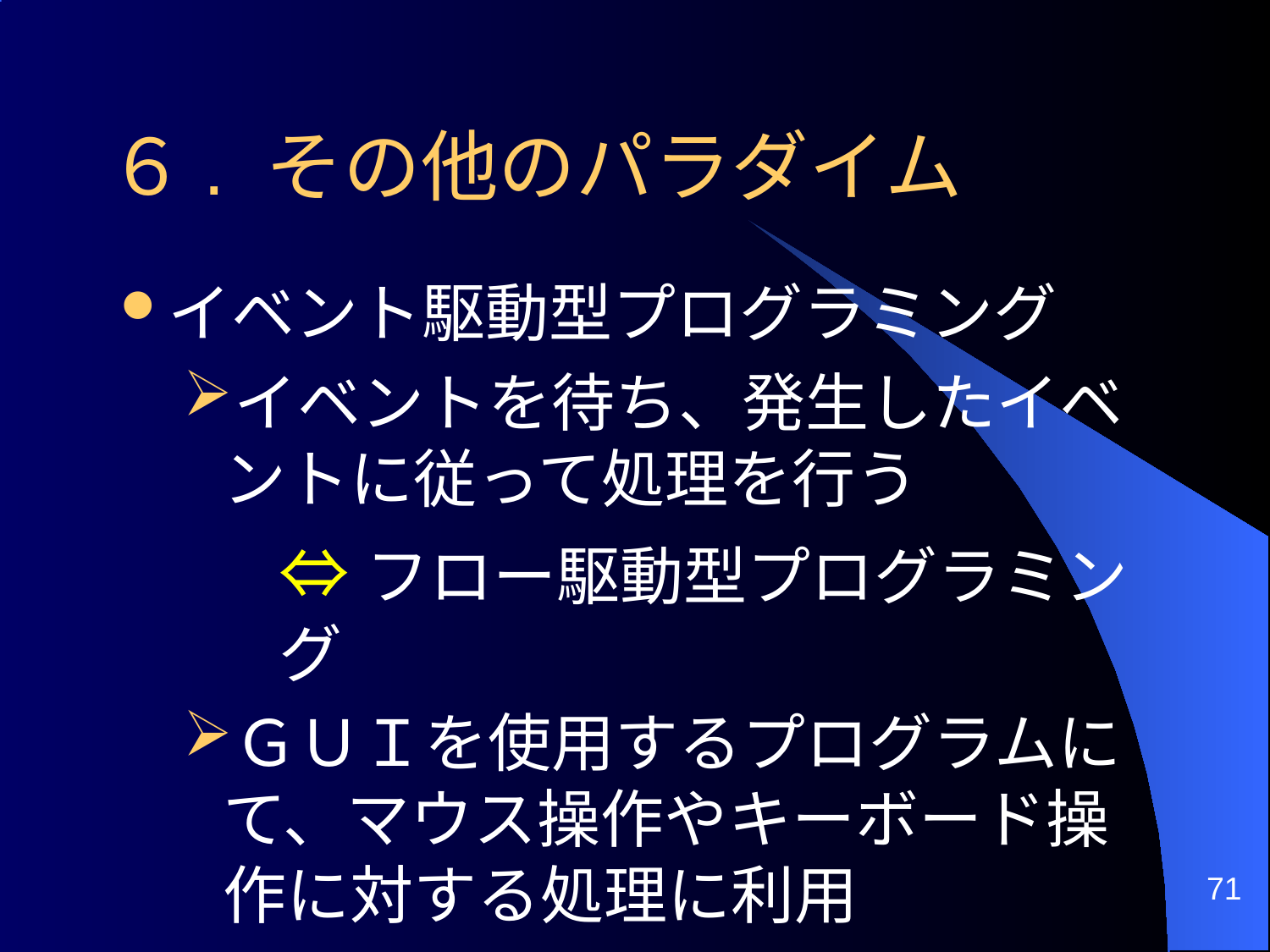

# ６. その他のパラダイム
イベント駆動型プログラミング
イベントを待ち、発生したイベントに従って処理を行う
	⇔フロー駆動型プログラミング
ＧＵＩを使用するプログラムにて、マウス操作やキーボード操作に対する処理に利用
71